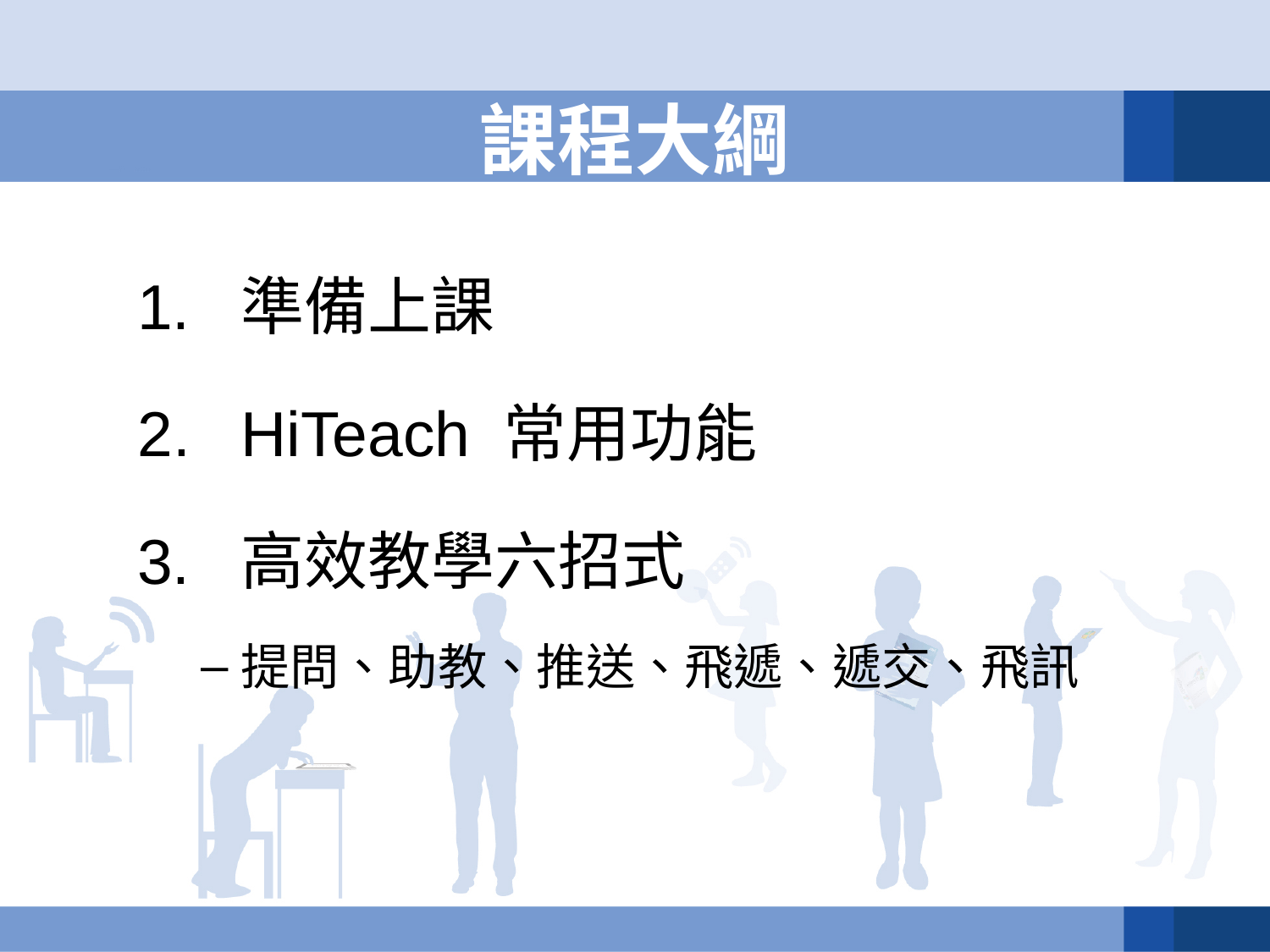

# 課程大綱
準備上課
HiTeach 常用功能
高效教學六招式
提問、助教、推送、飛遞、遞交、飛訊